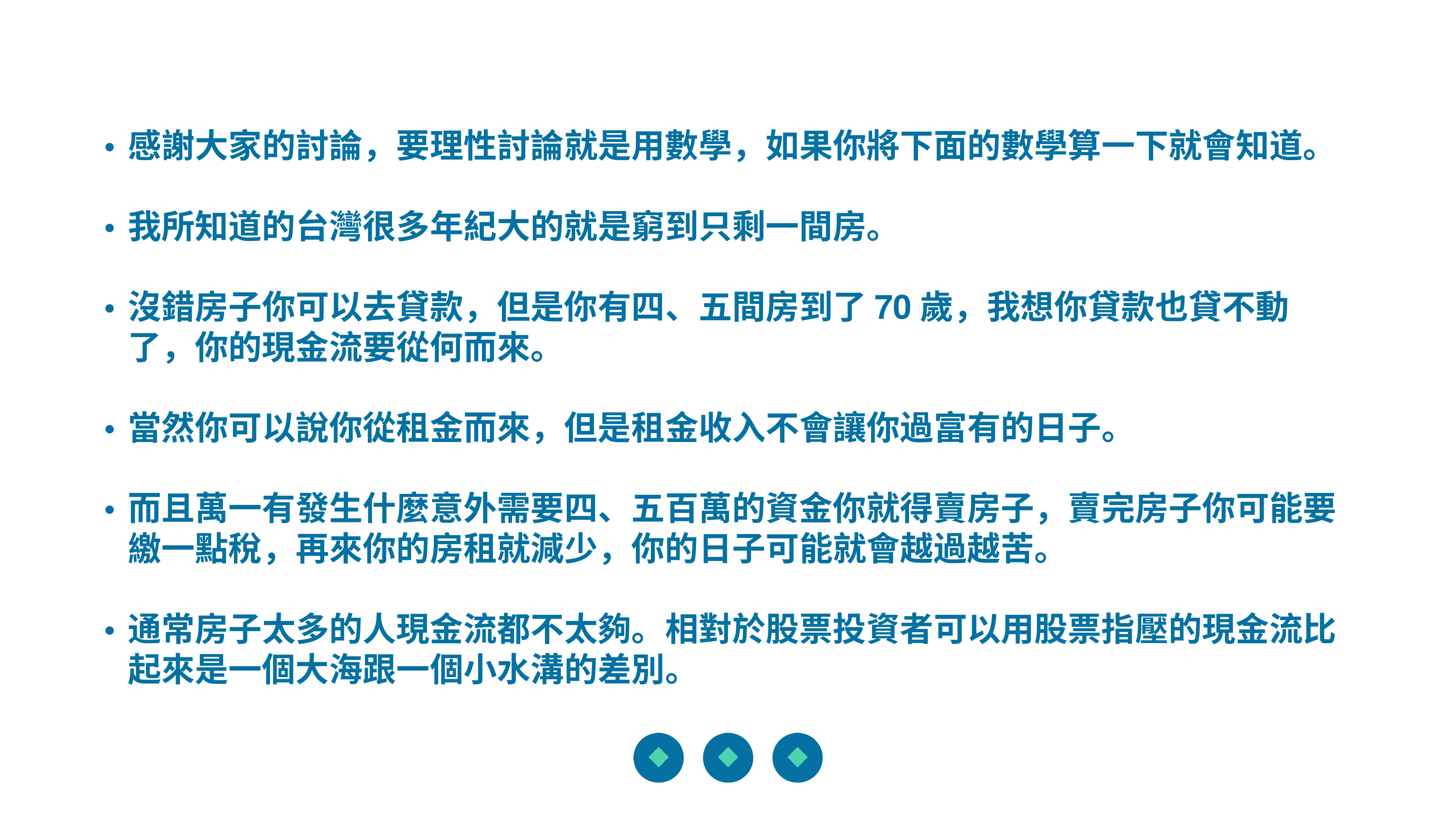

感謝大家的討論，要理性討論就是用數學，如果你將下面的數學算一下就會知道。

我所知道的台灣很多年紀大的就是窮到只剩一間房。

沒錯房子你可以去貸款，但是你有四、五間房到了70歲，我想你貸款也貸不動了，你的現金流要從何而來。

當然你可以說你從租金而來，但是租金收入不會讓你過富有的日子。

而且萬一有發生什麼意外需要四、五百萬的資金你就得賣房子，賣完房子你可能要繳一點稅，再來你的房租就減少，你的日子可能就會越過越苦。

通常房子太多的人現金流都不太夠。相對於股票投資者可以用股票指壓的現金流比起來是一個大海跟一個小水溝的差別。